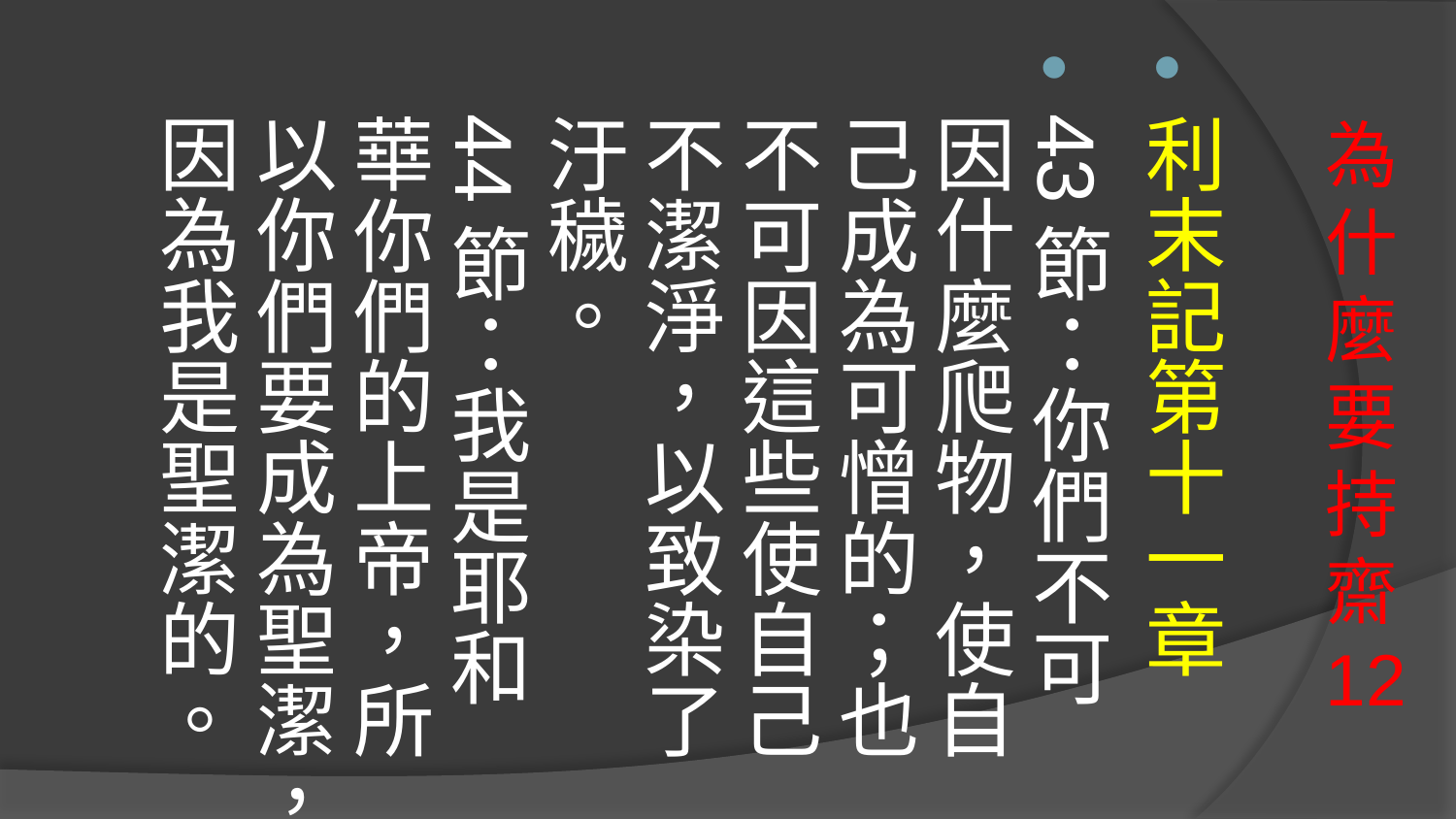

利末記第十一章
43節：你們不可因什麼爬物，使自己成為可憎的；也不可因這些使自己不潔淨，以致染了汙穢。
44節：我是耶和華你們的上帝，所以你們要成為聖潔，因為我是聖潔的。

# 為什麼要持齋12